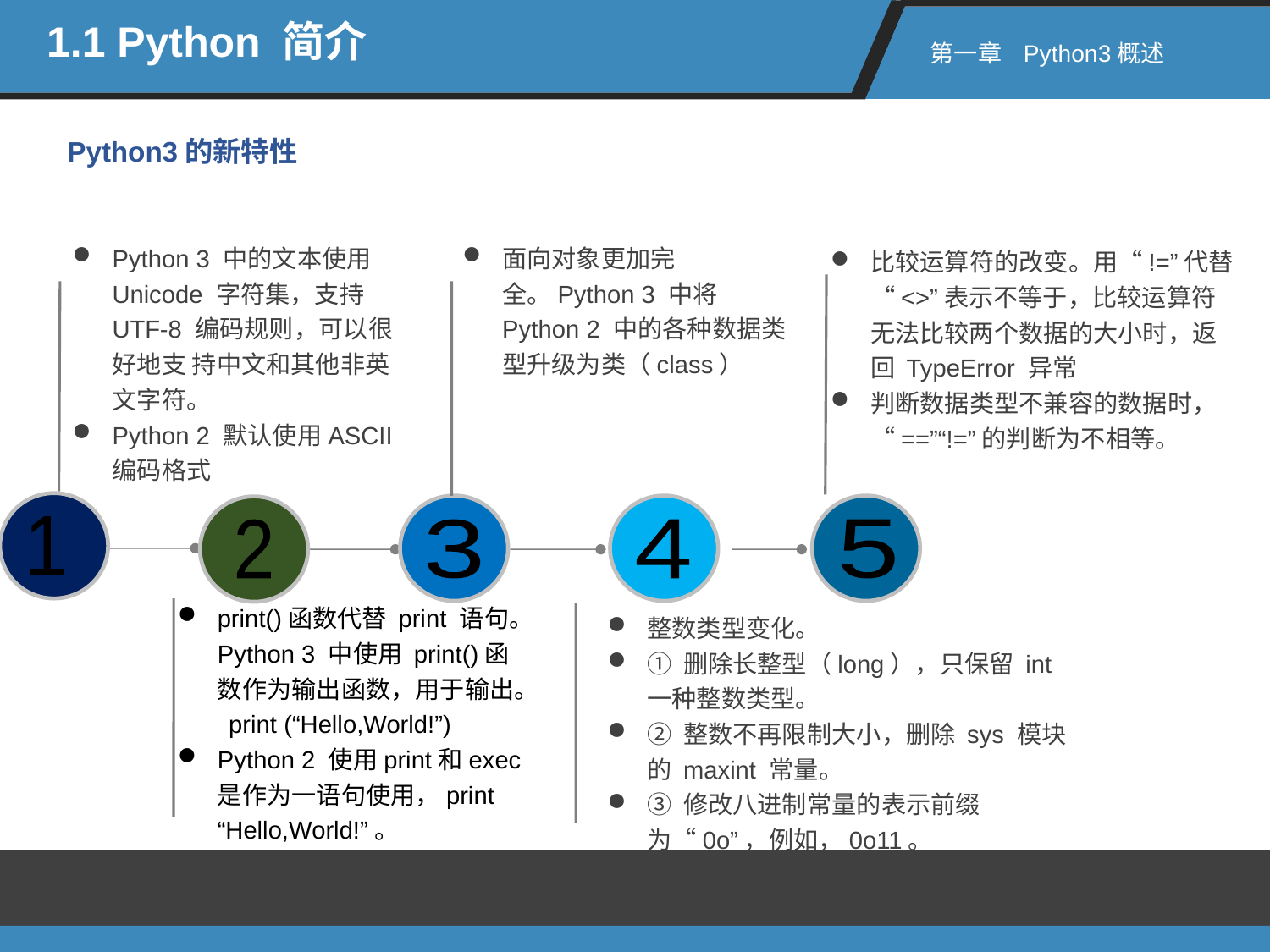

1.1 Python 简介

第一章   Python3概述
Python3的新特性
Python 3 中的文本使用 Unicode 字符集，支持 UTF-8 编码规则，可以很好地支 持中文和其他非英文字符。
Python 2 默认使用ASCII 编码格式
面向对象更加完全。Python 3 中将 Python 2 中的各种数据类型升级为类（class）
比较运算符的改变。用“!=”代替“<>”表示不等于，比较运算符无法比较两个数据的大小时，返回 TypeError 异常
判断数据类型不兼容的数据时，“==”“!=”的判断为不相等。

1
2
3
4
5

print()函数代替 print 语句。Python 3 中使用 print()函数作为输出函数，用于输出。 print (“Hello,World!”)
Python 2 使用print和exec是作为一语句使用，print “Hello,World!”。
整数类型变化。
① 删除长整型（long），只保留 int 一种整数类型。
② 整数不再限制大小，删除 sys 模块的 maxint 常量。
③ 修改八进制常量的表示前缀为“0o”，例如，0o11。